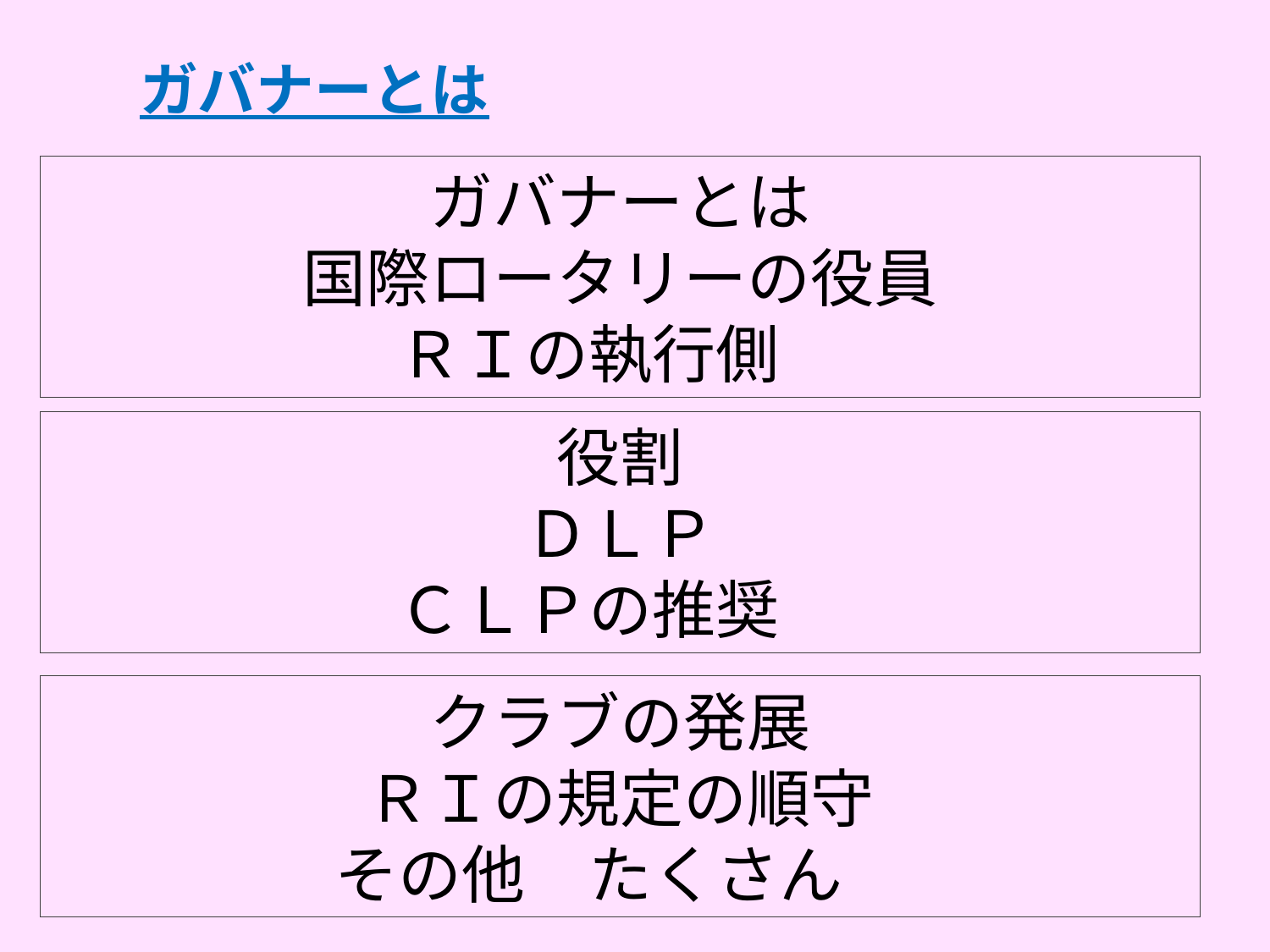

# ガバナーとは
ガバナーとは
国際ロータリーの役員
ＲＩの執行側
役割
ＤＬＰ
ＣＬＰの推奨
クラブの発展
ＲＩの規定の順守
その他　たくさん